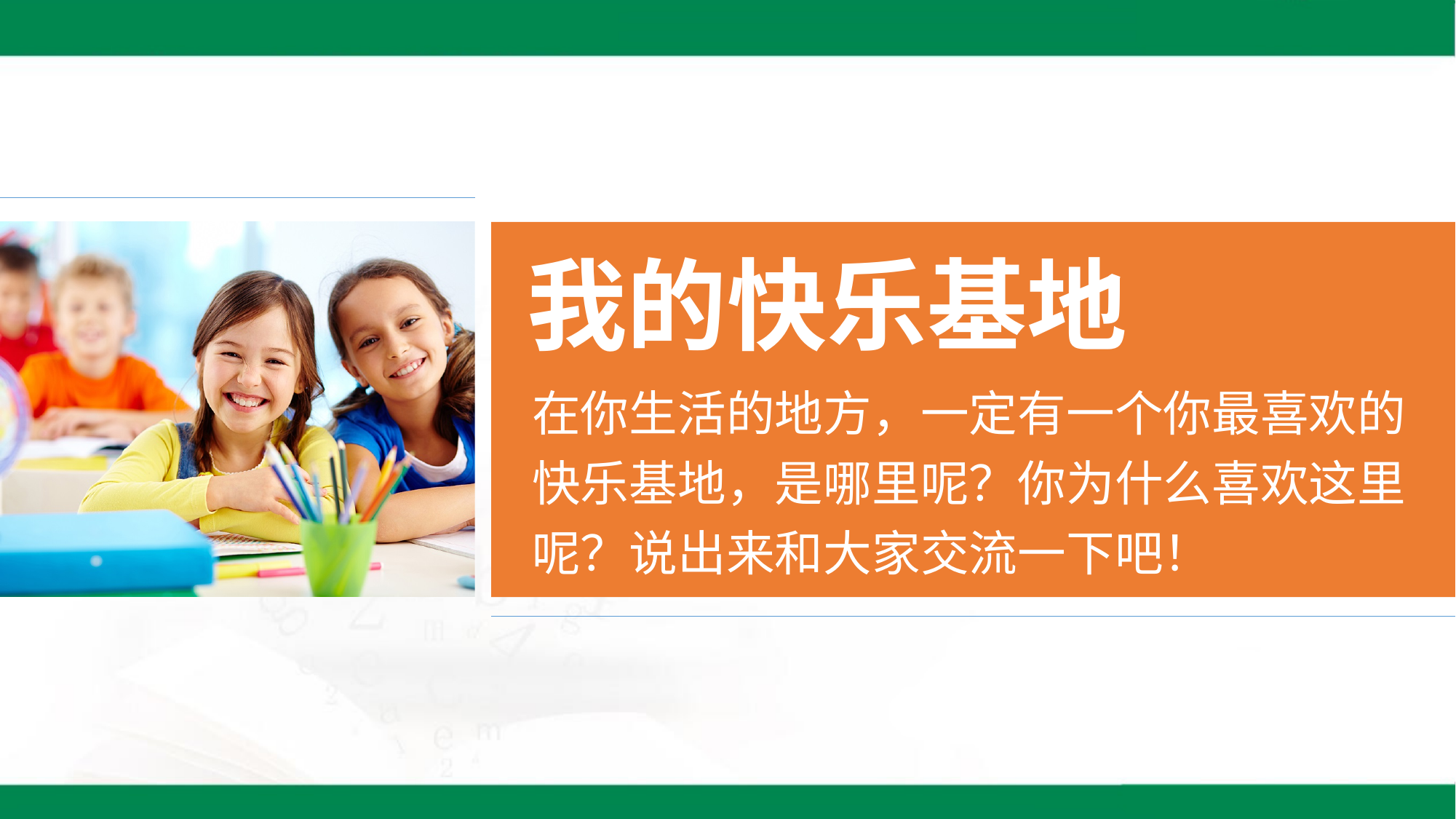

我的快乐基地
在你生活的地方，一定有一个你最喜欢的快乐基地，是哪里呢？你为什么喜欢这里呢？说出来和大家交流一下吧！